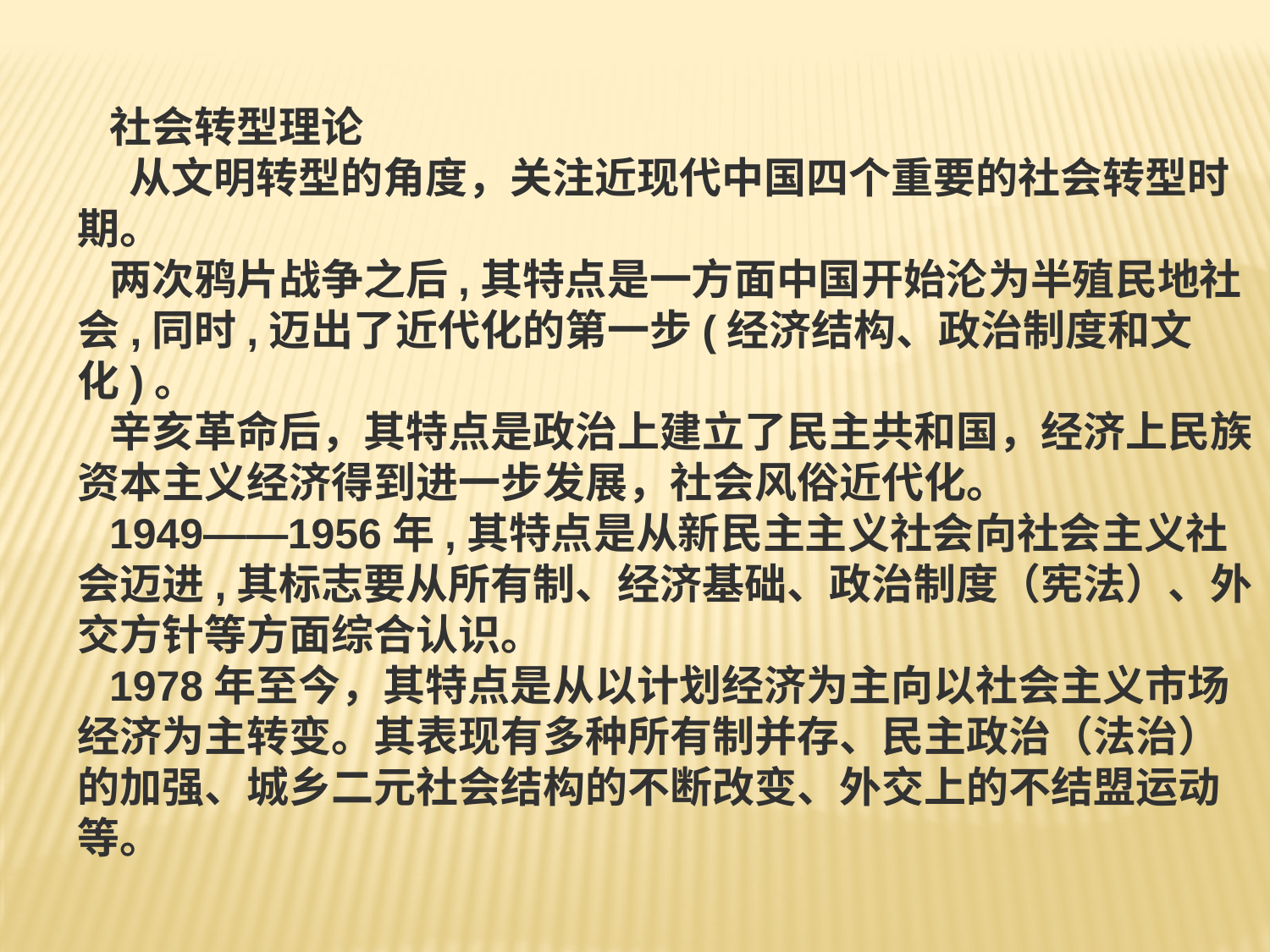

社会转型理论
 从文明转型的角度，关注近现代中国四个重要的社会转型时期。
两次鸦片战争之后,其特点是一方面中国开始沦为半殖民地社会,同时,迈出了近代化的第一步(经济结构、政治制度和文化)。
辛亥革命后，其特点是政治上建立了民主共和国，经济上民族资本主义经济得到进一步发展，社会风俗近代化。
1949——1956年,其特点是从新民主主义社会向社会主义社会迈进,其标志要从所有制、经济基础、政治制度（宪法）、外交方针等方面综合认识。
1978年至今，其特点是从以计划经济为主向以社会主义市场经济为主转变。其表现有多种所有制并存、民主政治（法治）的加强、城乡二元社会结构的不断改变、外交上的不结盟运动等。